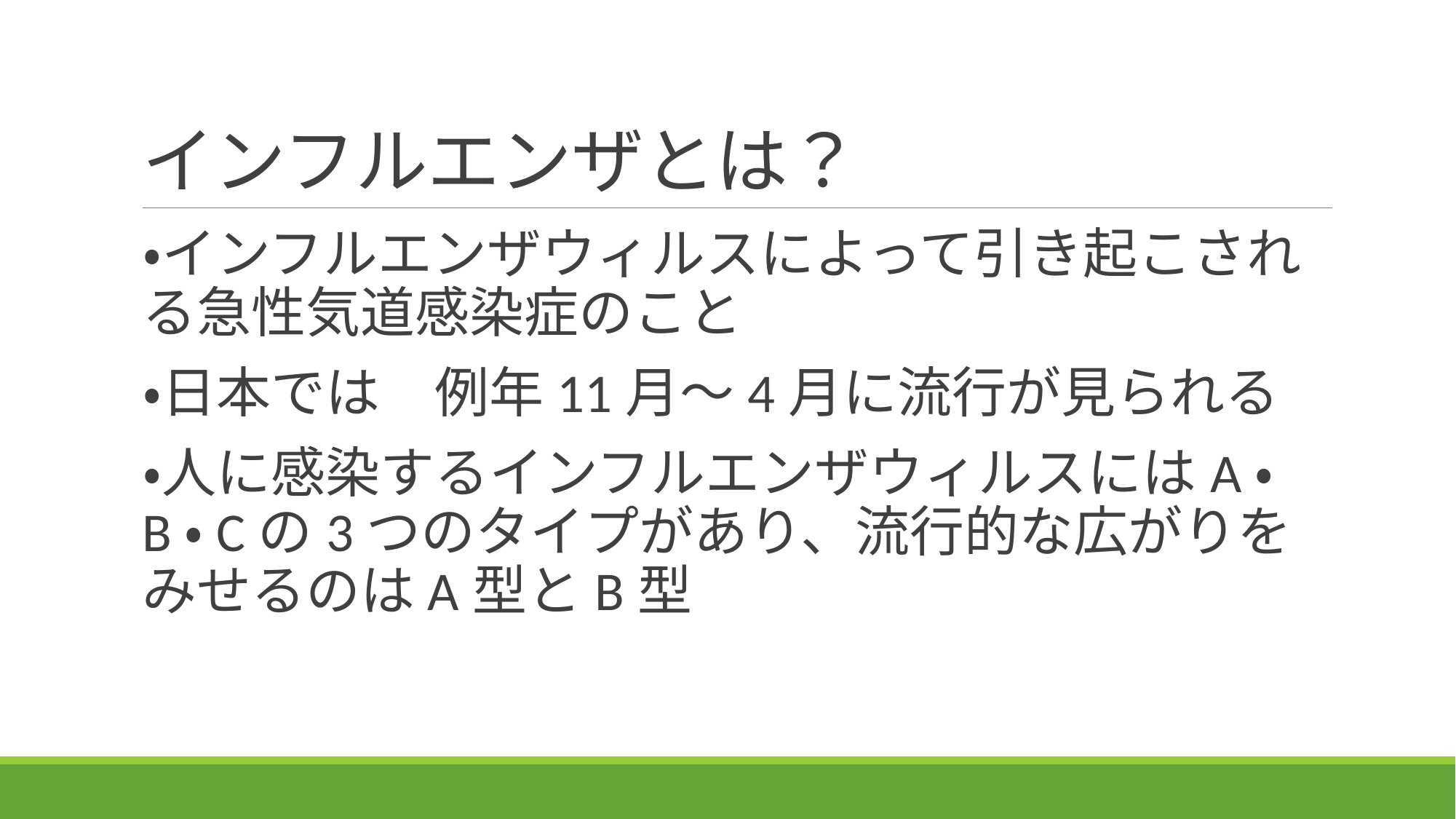

# インフルエンザとは？
・インフルエンザウィルスによって引き起こされる急性気道感染症のこと
・日本では　例年11月～4月に流行が見られる
・人に感染するインフルエンザウィルスにはA・B・Cの3つのタイプがあり、流行的な広がりをみせるのはA型とB型